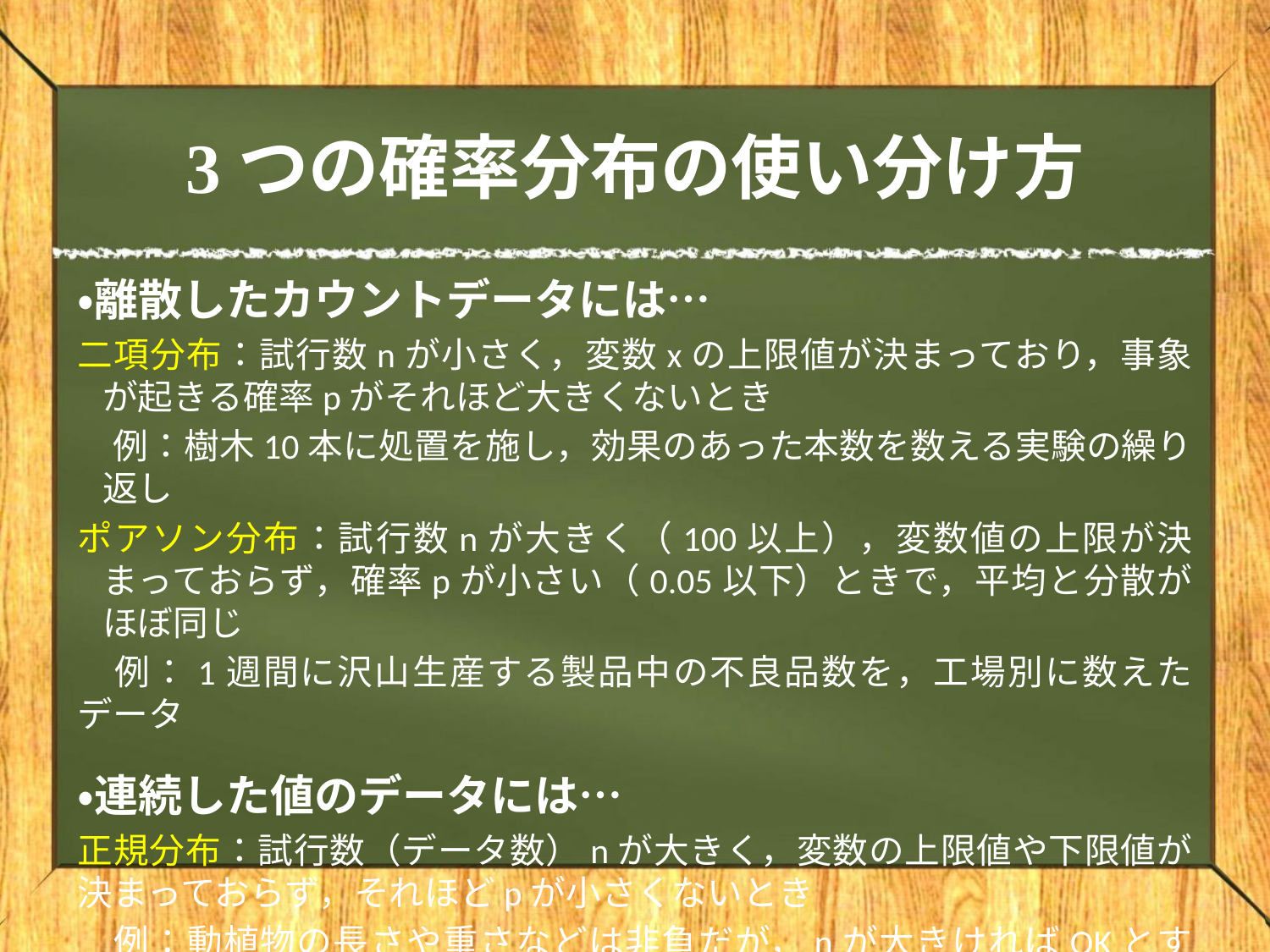

# 3つの確率分布の使い分け方
・離散したカウントデータには…
二項分布：試行数nが小さく，変数xの上限値が決まっており，事象が起きる確率pがそれほど大きくないとき
　例：樹木10本に処置を施し，効果のあった本数を数える実験の繰り返し
ポアソン分布：試行数nが大きく（100以上），変数値の上限が決まっておらず，確率pが小さい（0.05以下）ときで，平均と分散がほぼ同じ
　例：1週間に沢山生産する製品中の不良品数を，工場別に数えたデータ

・連続した値のデータには…
正規分布：試行数（データ数）nが大きく，変数の上限値や下限値が決まっておらず，それほどpが小さくないとき
　例：動植物の長さや重さなどは非負だが，nが大きければOKとする